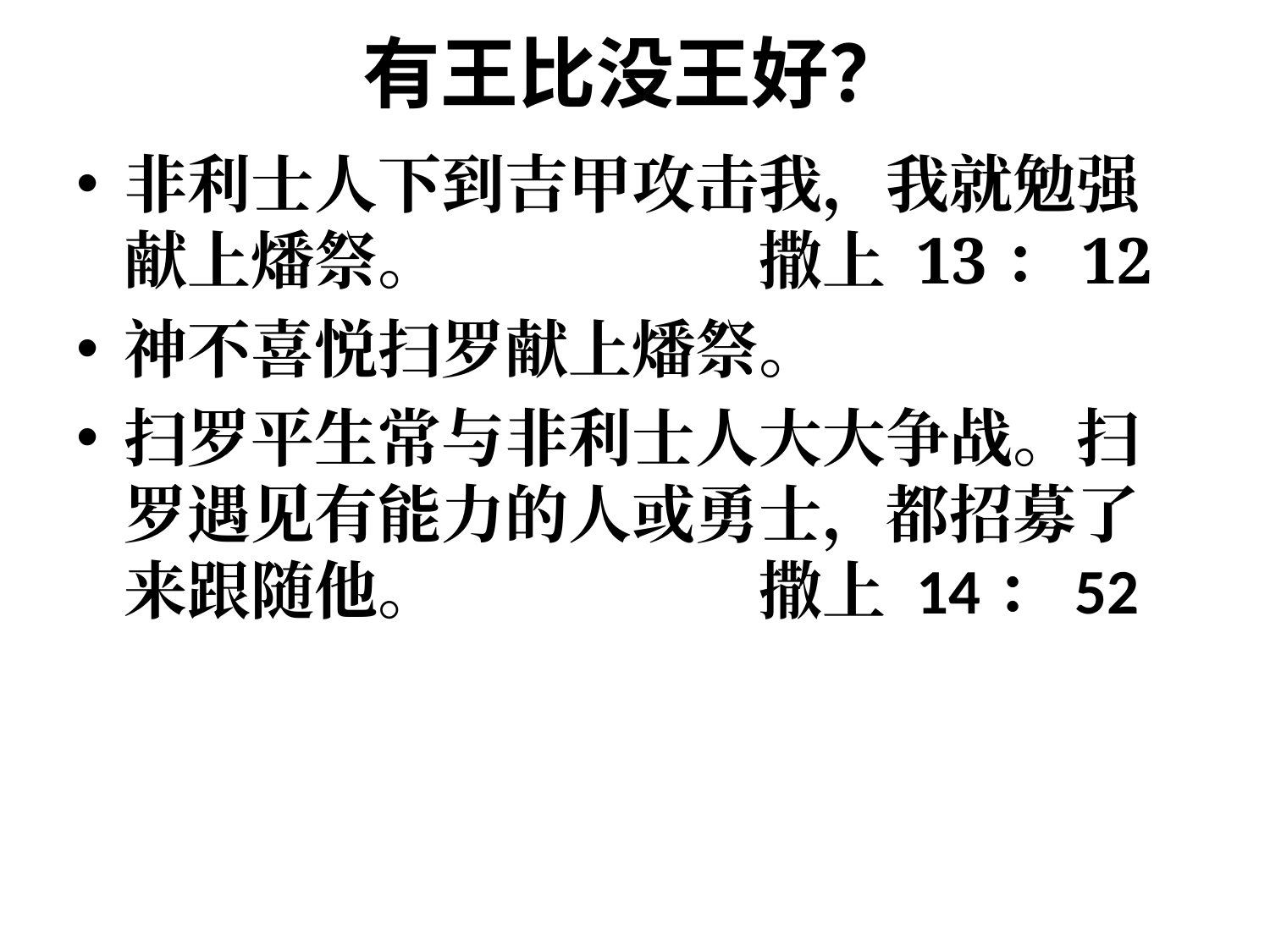

# 有王比没王好？
非利士人下到吉甲攻击我，我就勉强献上燔祭。			撒上 13：12
神不喜悦扫罗献上燔祭。
扫罗平生常与非利士人大大争战。扫罗遇见有能力的人或勇士，都招募了来跟随他。			撒上 14：52